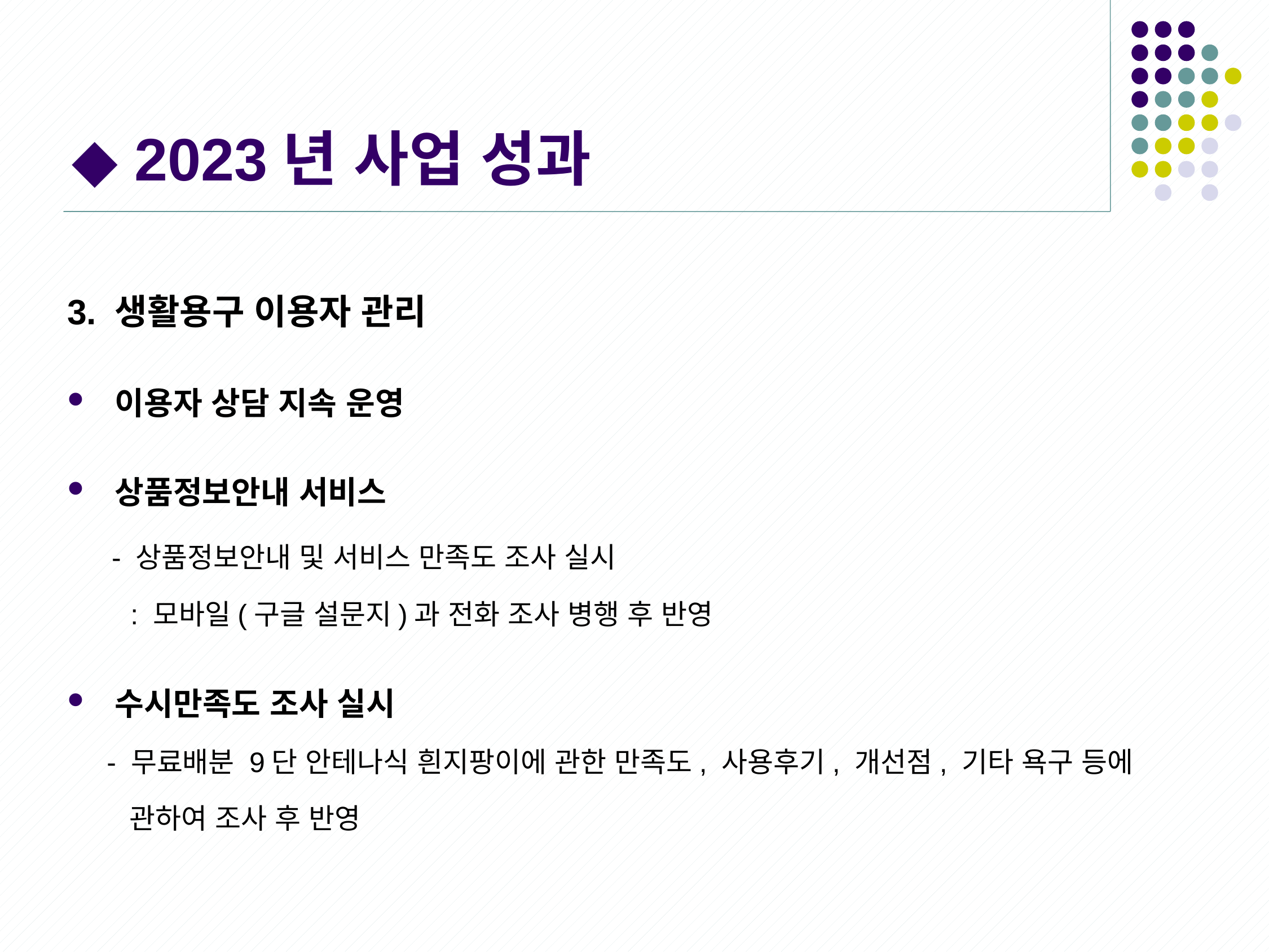

# ◆ 2023년 사업 성과
3. 생활용구 이용자 관리

이용자 상담 지속 운영

상품정보안내 서비스
     - 상품정보안내 및 서비스 만족도 조사 실시
        : 모바일(구글 설문지)과 전화 조사 병행 후 반영

수시만족도 조사 실시
     - 무료배분 9단 안테나식 흰지팡이에 관한 만족도, 사용후기, 개선점, 기타 욕구 등에
       관하여 조사 후 반영